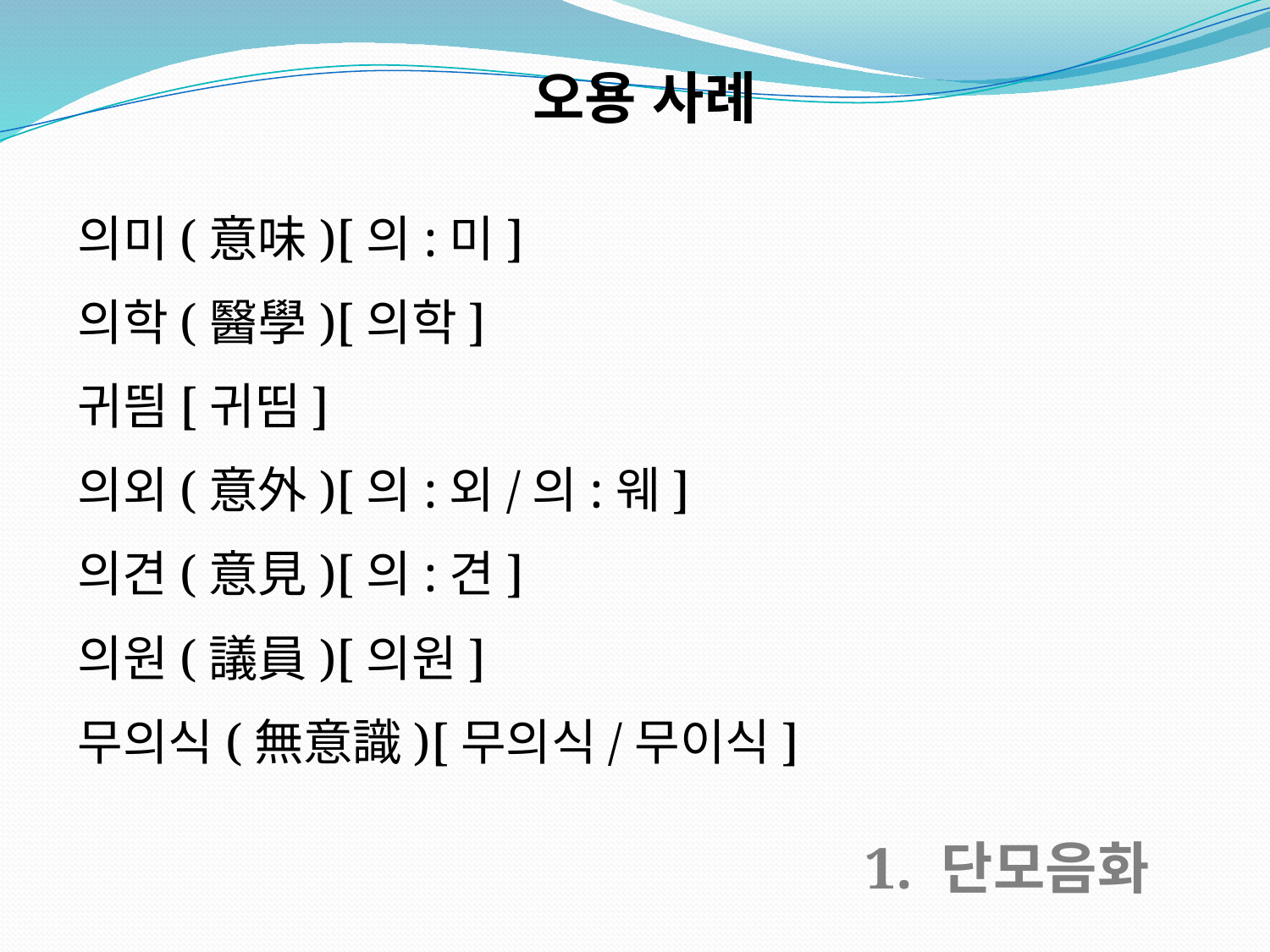

오용 사례
의미(意味)[의:미]
의학(醫學)[의학]
귀띔[귀띰]
의외(意外)[의:외/의:웨]
의견(意見)[의:견]
의원(議員)[의원]
무의식(無意識)[무의식/무이식]
1. 단모음화